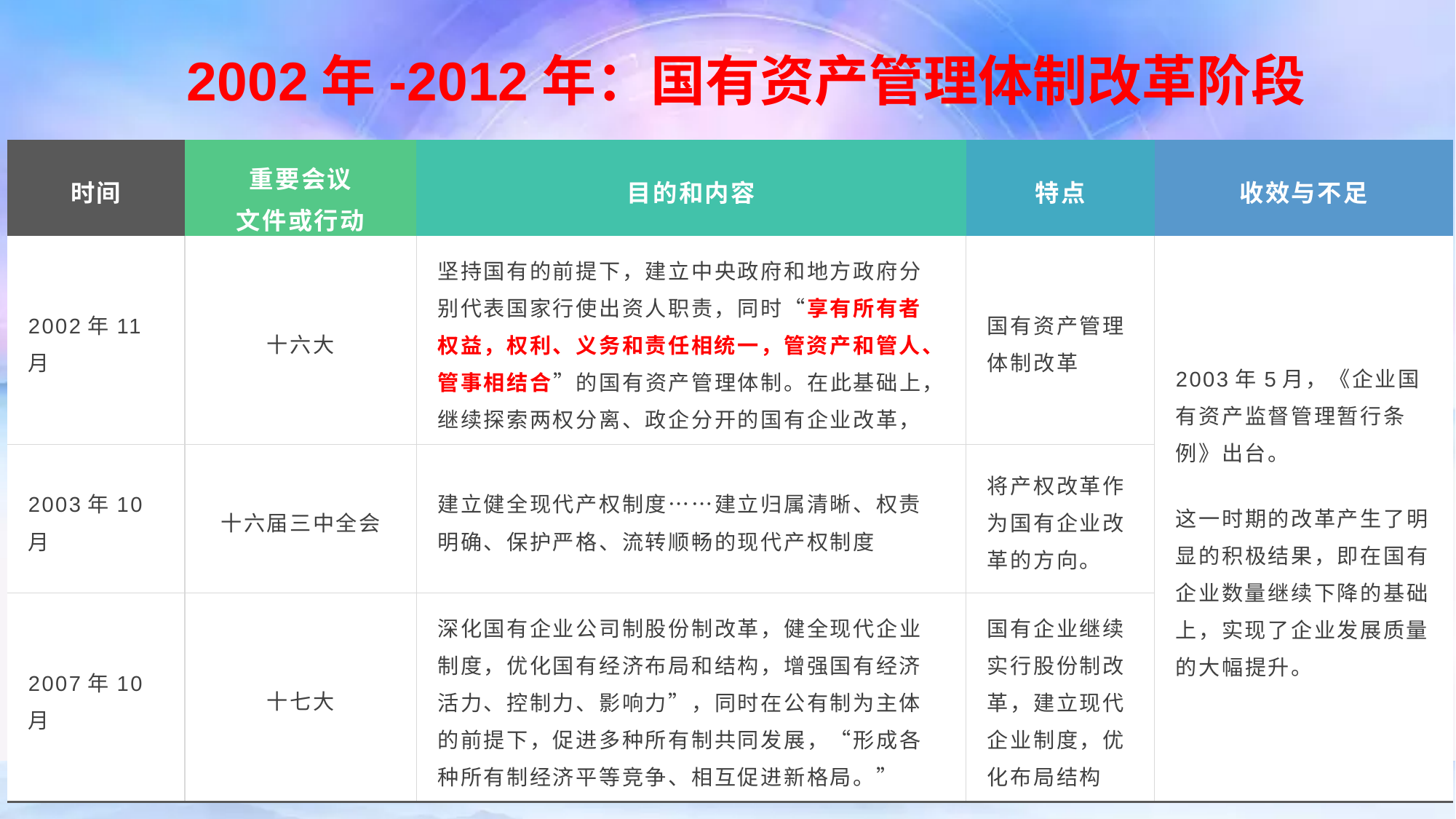

2002年-2012年：国有资产管理体制改革阶段

| 时间 | 重要会议 文件或行动 | 目的和内容 | 特点 | 收效与不足 |
| --- | --- | --- | --- | --- |
| 2002年11月 | 十六大 | 坚持国有的前提下，建立中央政府和地方政府分别代表国家行使出资人职责，同时“享有所有者权益，权利、义务和责任相统一，管资产和管人、管事相结合”的国有资产管理体制。在此基础上，继续探索两权分离、政企分开的国有企业改革，完善现代企业制度和公司治理结构 | 国有资产管理体制改革 | 2003年5月，《企业国有资产监督管理暂行条例》出台。 这一时期的改革产生了明显的积极结果，即在国有企业数量继续下降的基础上，实现了企业发展质量的大幅提升。 |
| 2003年10月 | 十六届三中全会 | 建立健全现代产权制度……建立归属清晰、权责明确、保护严格、流转顺畅的现代产权制度 | 将产权改革作为国有企业改革的方向。 |  |
| 2007年10月 | 十七大 | 深化国有企业公司制股份制改革，健全现代企业制度，优化国有经济布局和结构，增强国有经济活力、控制力、影响力”，同时在公有制为主体的前提下，促进多种所有制共同发展，“形成各种所有制经济平等竞争、相互促进新格局。” | 国有企业继续实行股份制改革，建立现代企业制度，优化布局结构 |  |
9